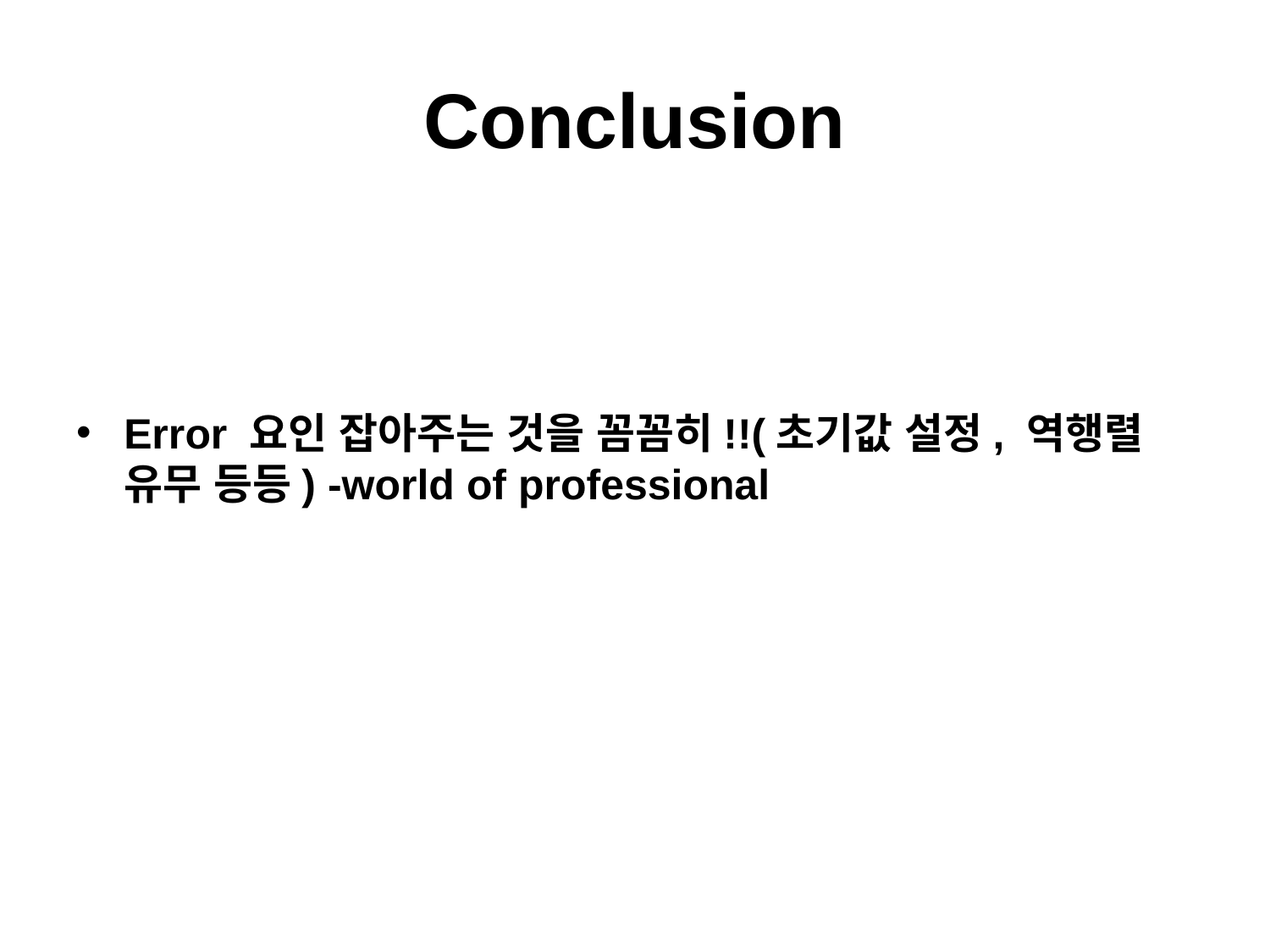

# Conclusion

Error 요인 잡아주는 것을 꼼꼼히!!(초기값 설정, 역행렬 유무 등등) -world of professional